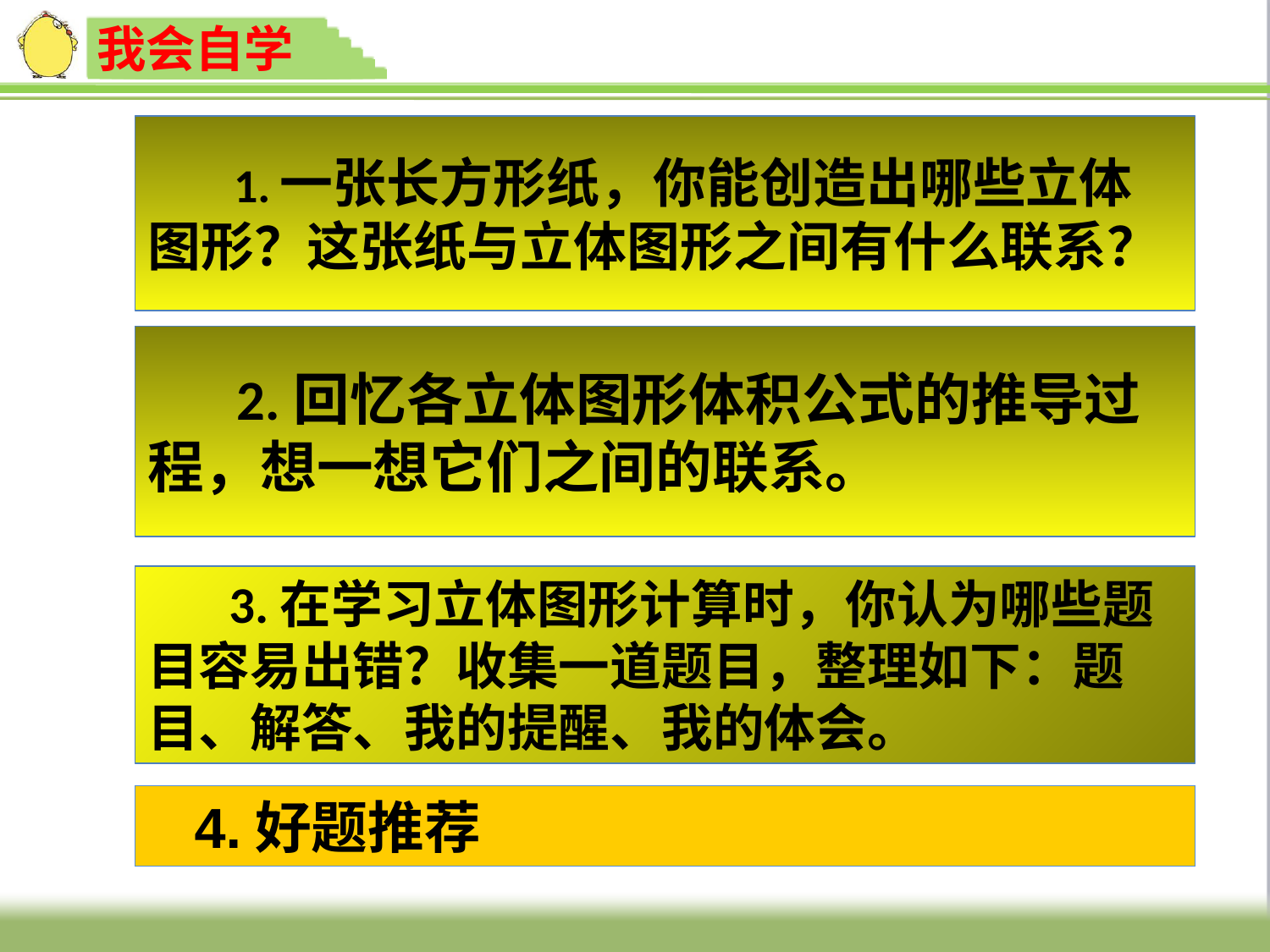

我会自学
# 1.一张长方形纸，你能创造出哪些立体图形？这张纸与立体图形之间有什么联系？
       2.回忆各立体图形体积公式的推导过程，想一想它们之间的联系。
       3.在学习立体图形计算时，你认为哪些题目容易出错？收集一道题目，整理如下：题目、解答、我的提醒、我的体会。
   4.好题推荐